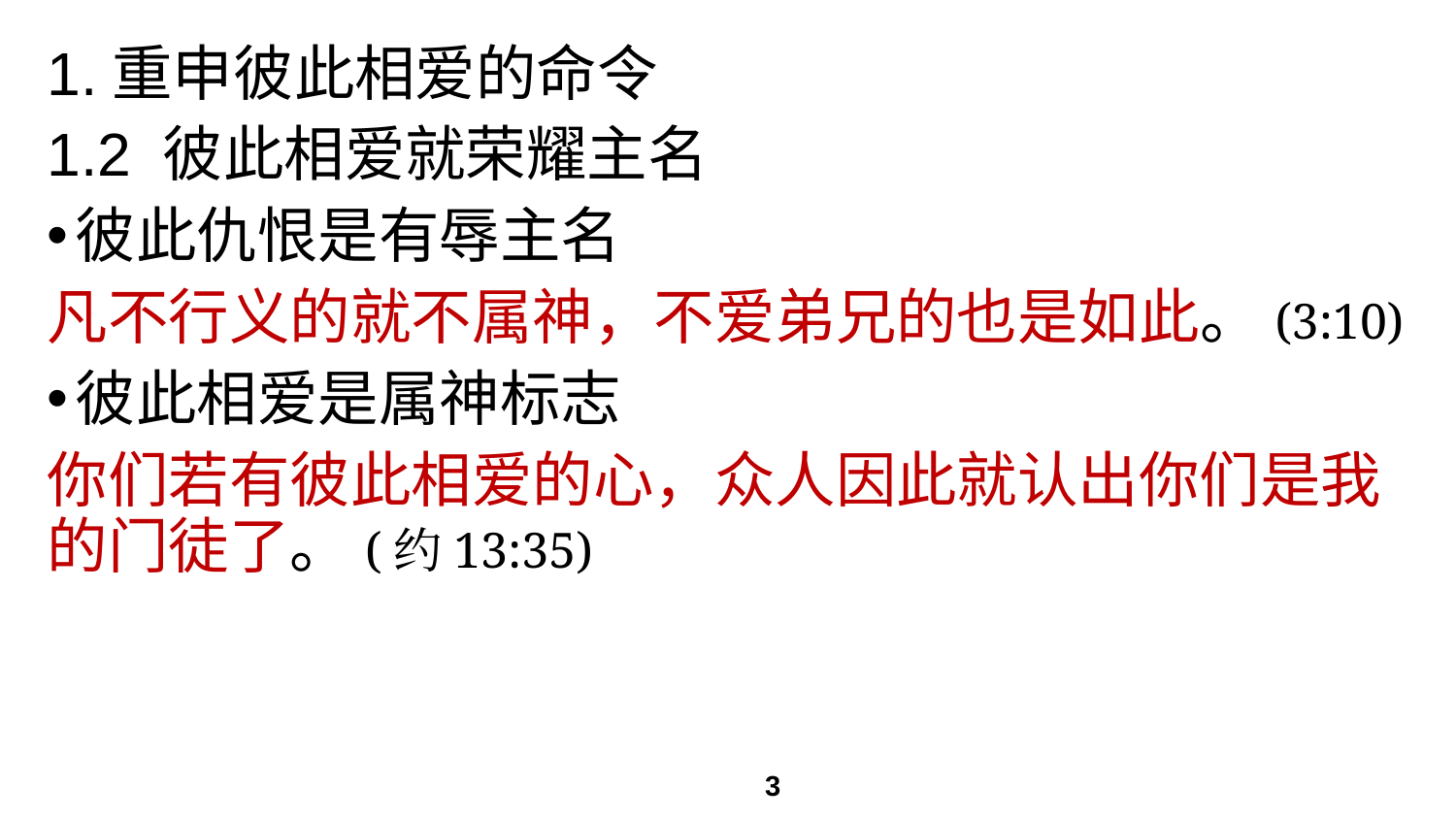

# 1.重申彼此相爱的命令
1.2 彼此相爱就荣耀主名
彼此仇恨是有辱主名
凡不行义的就不属神，不爱弟兄的也是如此。(3:10)
彼此相爱是属神标志
你们若有彼此相爱的心，众人因此就认出你们是我的门徒了。(约13:35)

3